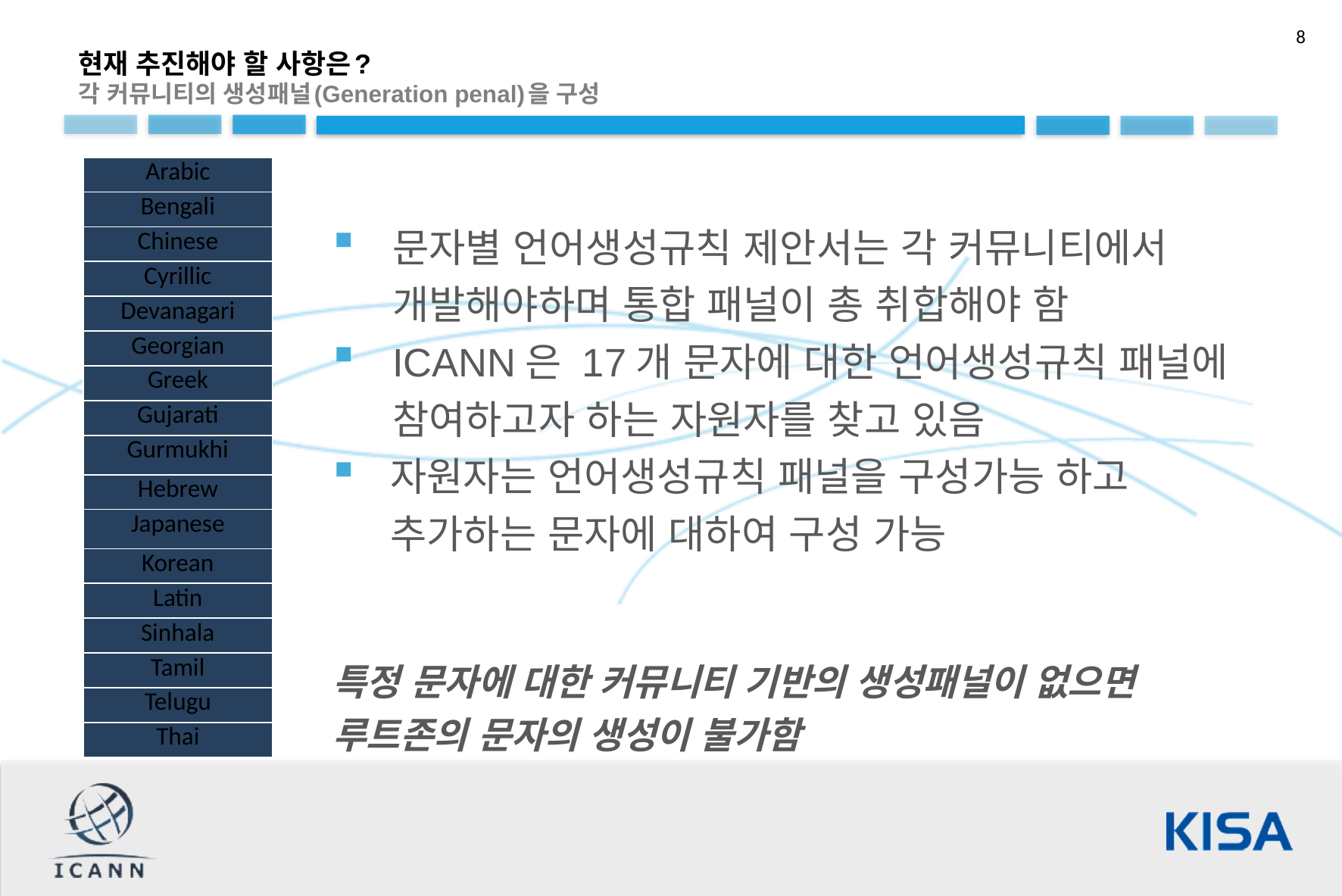

현재 추진해야 할 사항은?
각 커뮤니티의 생성패널(Generation penal)을 구성
| Arabic |
| --- |
| Bengali |
| Chinese |
| Cyrillic |
| Devanagari |
| Georgian |
| Greek |
| Gujarati |
| Gurmukhi |
| Hebrew |
| Japanese |
| Korean |
| Latin |
| Sinhala |
| Tamil |
| Telugu |
| Thai |

문자별 언어생성규칙 제안서는 각 커뮤니티에서 개발해야하며 통합 패널이 총 취합해야 함
ICANN은 17개 문자에 대한 언어생성규칙 패널에 참여하고자 하는 자원자를 찾고 있음
자원자는 언어생성규칙 패널을 구성가능 하고 추가하는 문자에 대하여 구성 가능

특정 문자에 대한 커뮤니티 기반의 생성패널이 없으면 루트존의 문자의 생성이 불가함